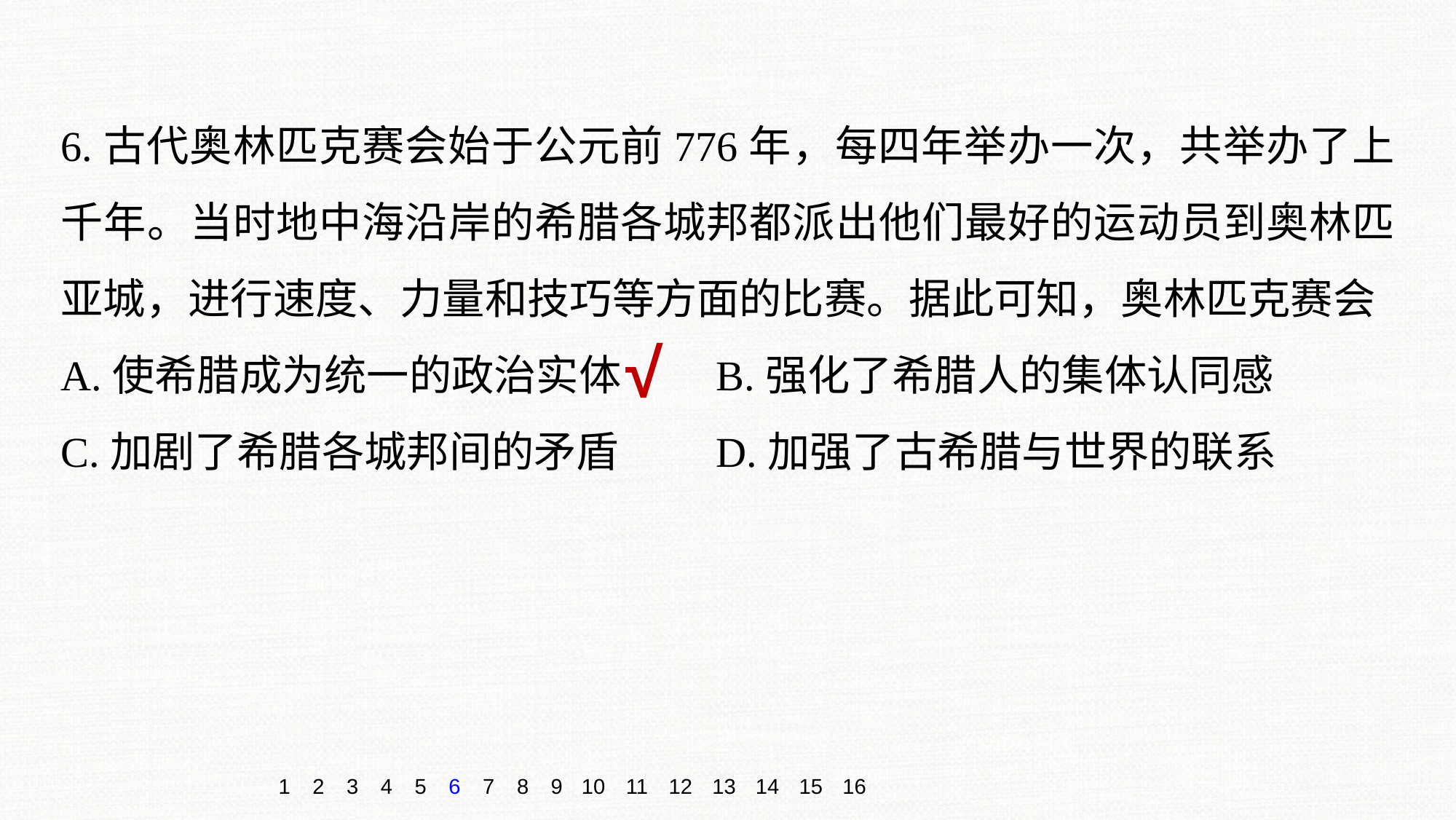

6.古代奥林匹克赛会始于公元前776年，每四年举办一次，共举办了上千年。当时地中海沿岸的希腊各城邦都派出他们最好的运动员到奥林匹亚城，进行速度、力量和技巧等方面的比赛。据此可知，奥林匹克赛会
A.使希腊成为统一的政治实体	B.强化了希腊人的集体认同感
C.加剧了希腊各城邦间的矛盾	D.加强了古希腊与世界的联系
√
1
2
3
4
5
6
7
8
9
10
11
12
13
14
15
16